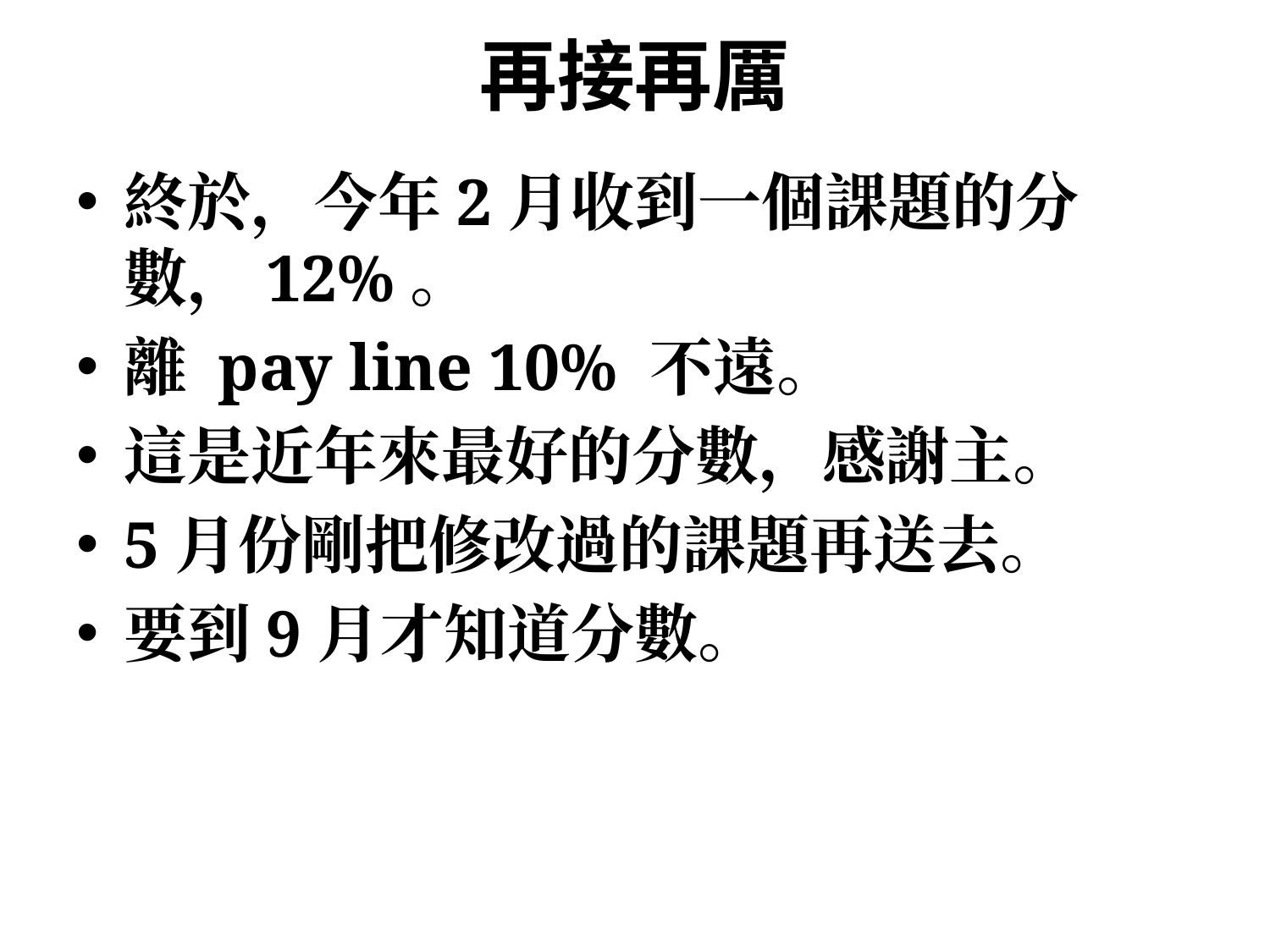

# 再接再厲
終於，今年2月收到一個課題的分數，12%。
離 pay line 10% 不遠。
這是近年來最好的分數，感謝主。
5月份剛把修改過的課題再送去。
要到9月才知道分數。